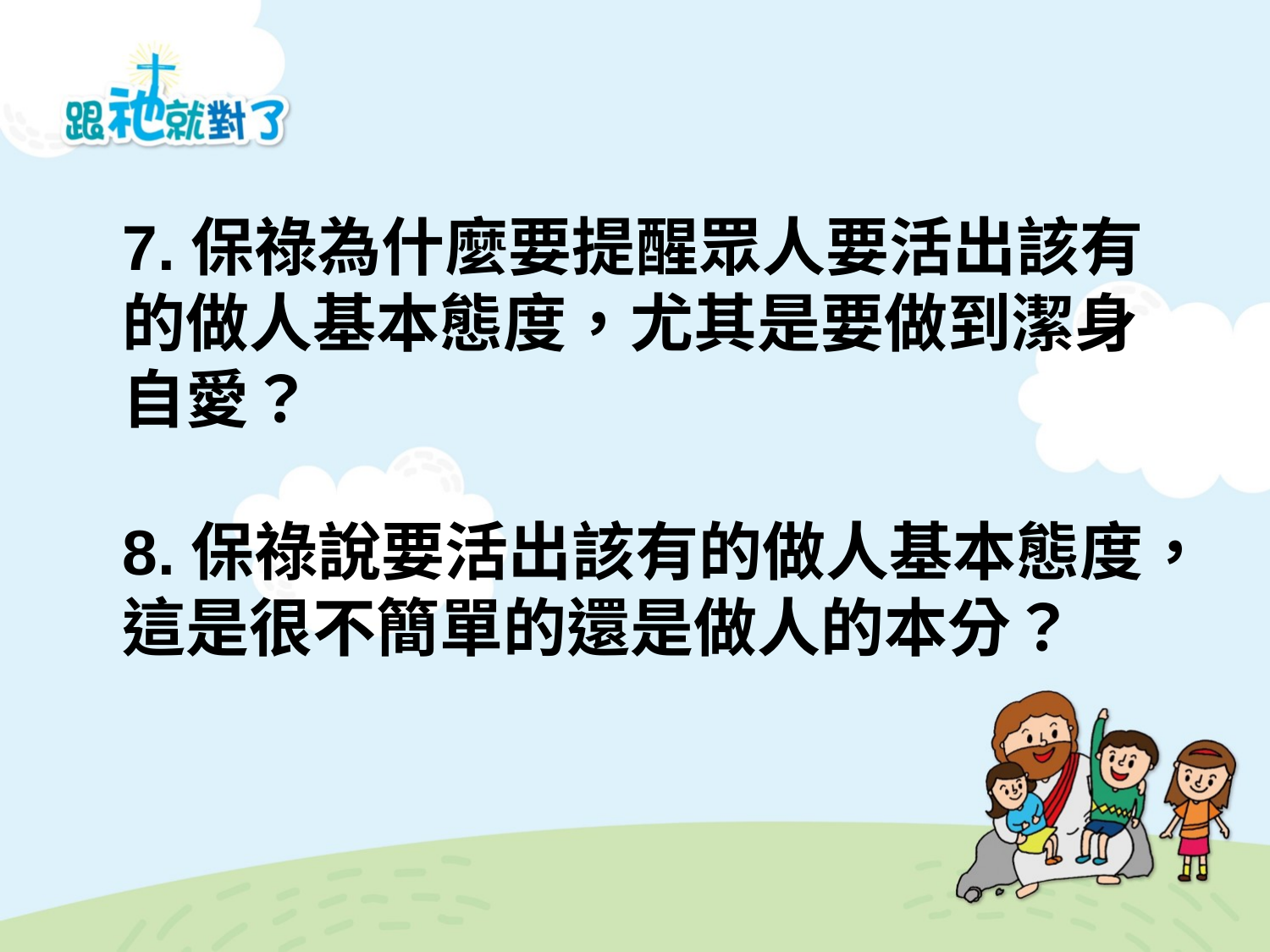

7.保祿為什麼要提醒眾人要活出該有的做人基本態度，尤其是要做到潔身自愛？

8.保祿說要活出該有的做人基本態度，這是很不簡單的還是做人的本分？